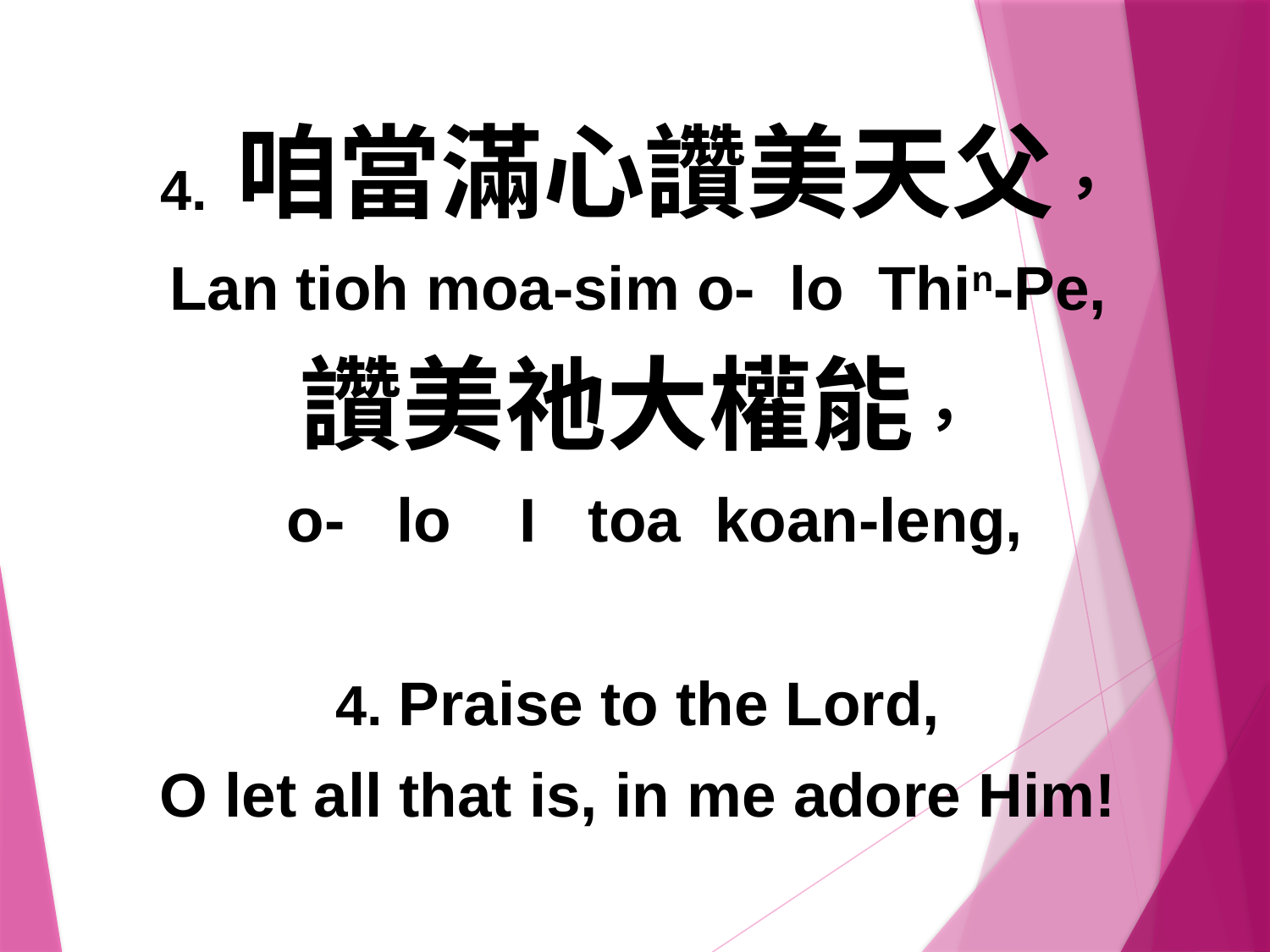

4. 咱當滿心讚美天父，
Lan tioh moa-sim o-  lo  Thin-Pe,
讚美祂大權能，
  o-   lo    I   toa  koan-leng,

4. Praise to the Lord,
O let all that is, in me adore Him!